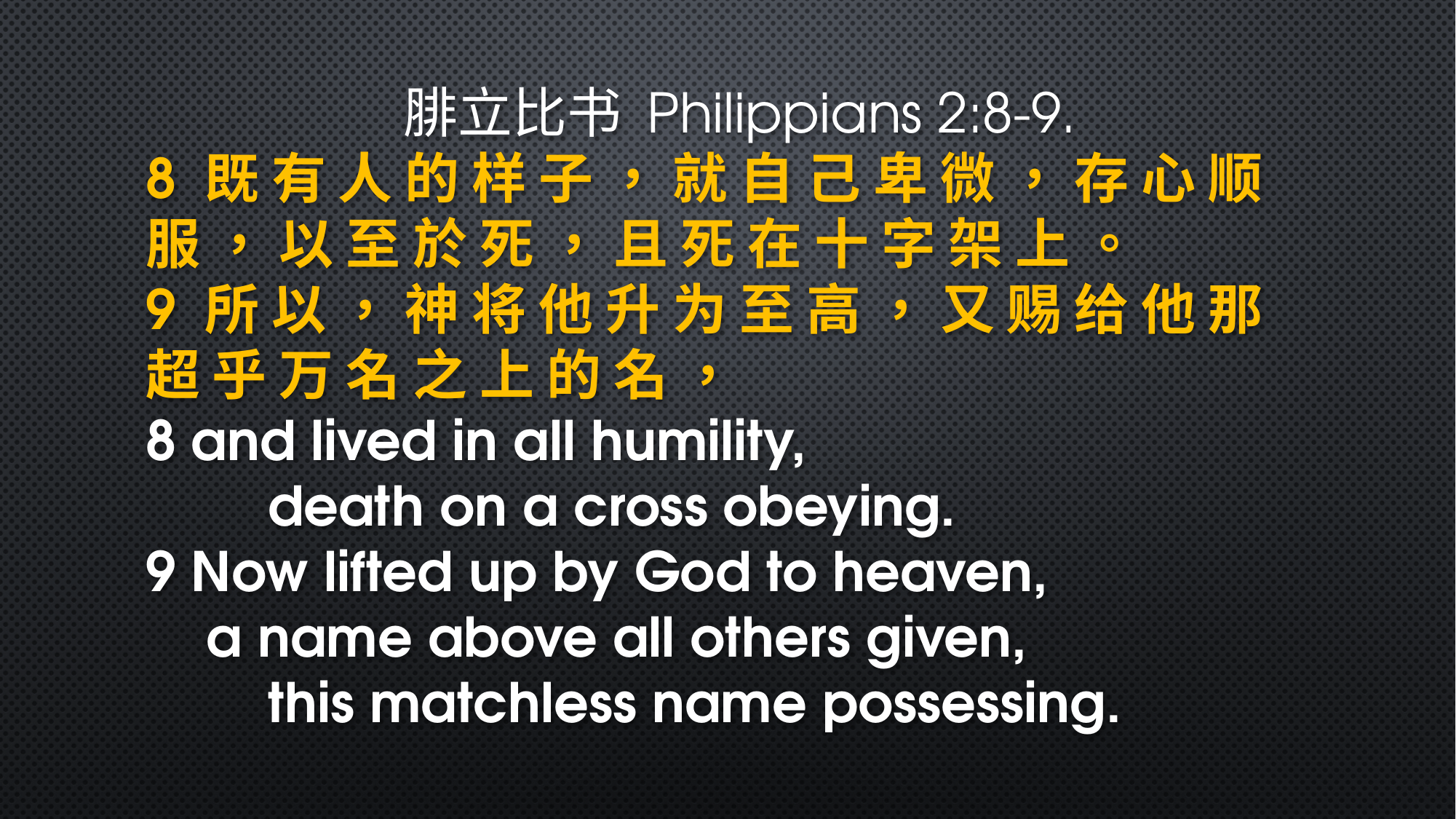

腓立比书 Philippians 2:8-9.
8 既 有 人 的 样 子 ， 就 自 己 卑 微 ， 存 心 顺 服 ， 以 至 於 死 ， 且 死 在 十 字 架 上 。
9 所 以 ， 神 将 他 升 为 至 高 ， 又 赐 给 他 那 超 乎 万 名 之 上 的 名 ，
8 and lived in all humility,
        death on a cross obeying.
9 Now lifted up by God to heaven,
    a name above all others given,
        this matchless name possessing.